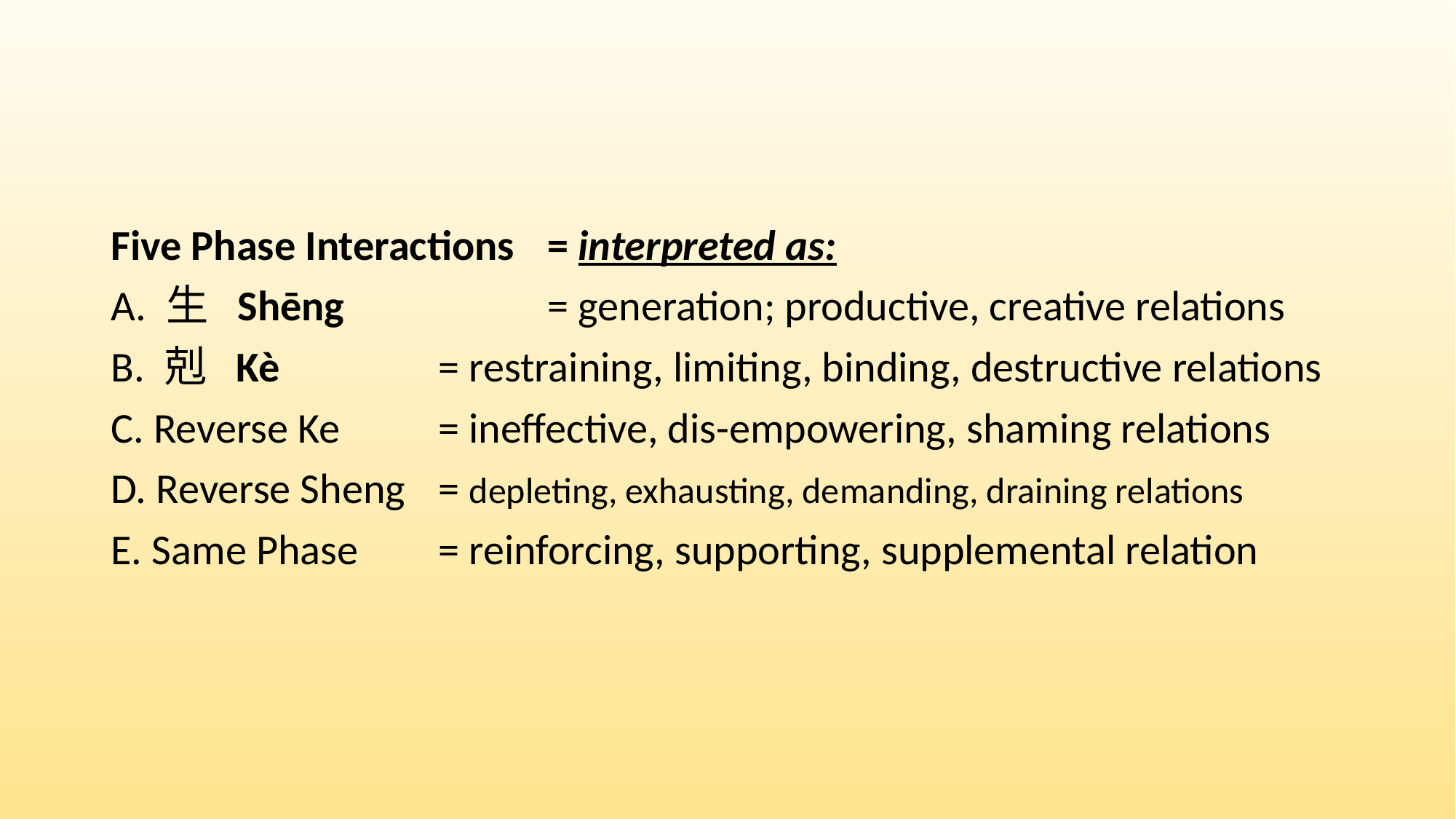

#
Five Phase Interactions	= interpreted as:
A. 生  Shēng		= generation; productive, creative relations
B. 剋  Kè		= restraining, limiting, binding, destructive relations
C. Reverse Ke	= ineffective, dis-empowering, shaming relations
D. Reverse Sheng	= depleting, exhausting, demanding, draining relations
E. Same Phase	= reinforcing, supporting, supplemental relation